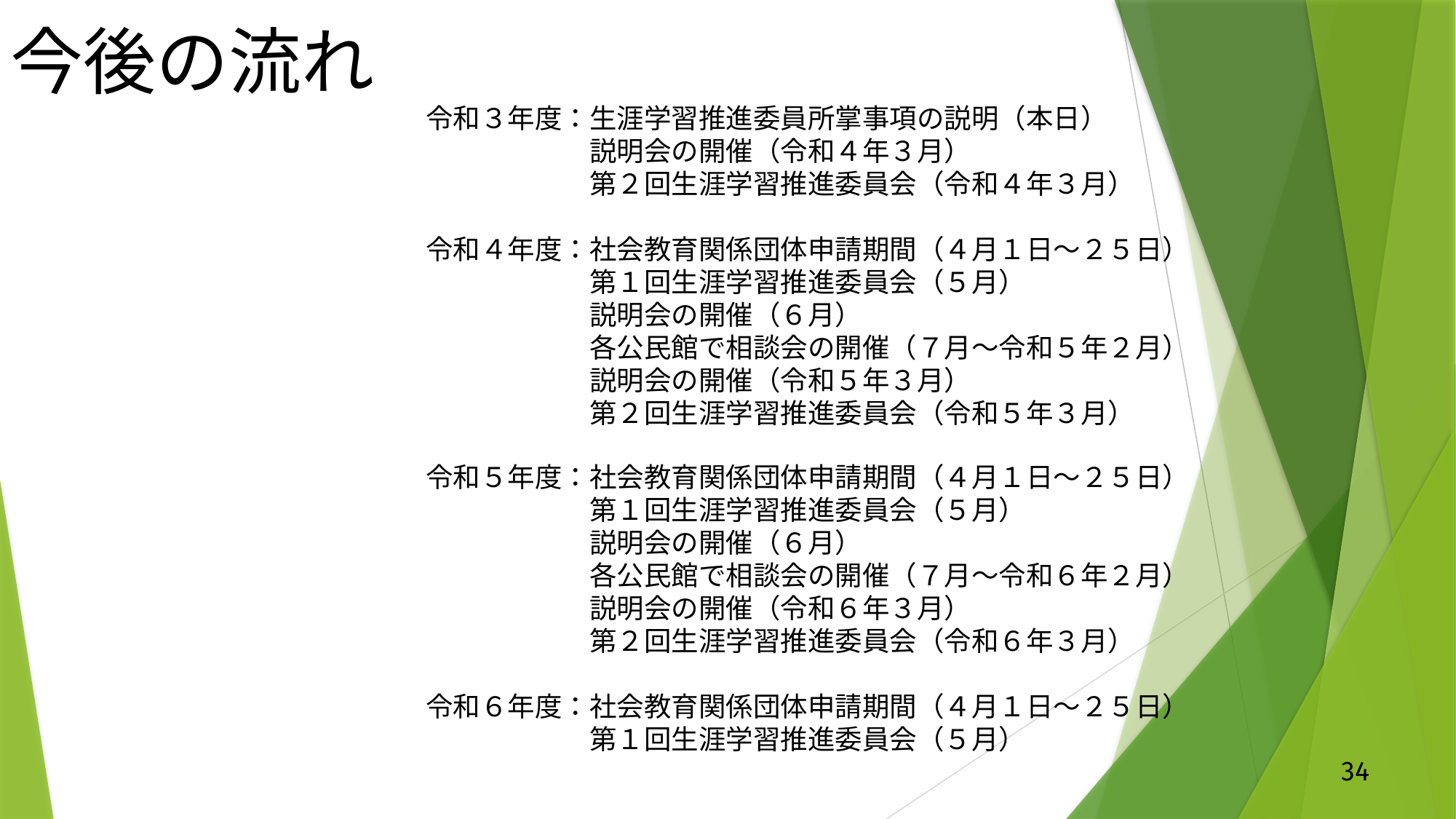

今後の流れ
令和３年度：生涯学習推進委員所掌事項の説明（本日）
　　　　　　説明会の開催（令和４年３月）
　　　　　　第２回生涯学習推進委員会（令和４年３月）

令和４年度：社会教育関係団体申請期間（４月１日～２５日）
　　　　　　第１回生涯学習推進委員会（５月）
　　　　　　説明会の開催（６月）
　　　　　　各公民館で相談会の開催（７月～令和５年２月）
　　　　　　説明会の開催（令和５年３月）
　　　　　　第２回生涯学習推進委員会（令和５年３月）
令和５年度：社会教育関係団体申請期間（４月１日～２５日）
　　　　　　第１回生涯学習推進委員会（５月）
　　　　　　説明会の開催（６月）
　　　　　　各公民館で相談会の開催（７月～令和６年２月）
　　　　　　説明会の開催（令和６年３月）
　　　　　　第２回生涯学習推進委員会（令和６年３月）

令和６年度：社会教育関係団体申請期間（４月１日～２５日）
　　　　　　第１回生涯学習推進委員会（５月）